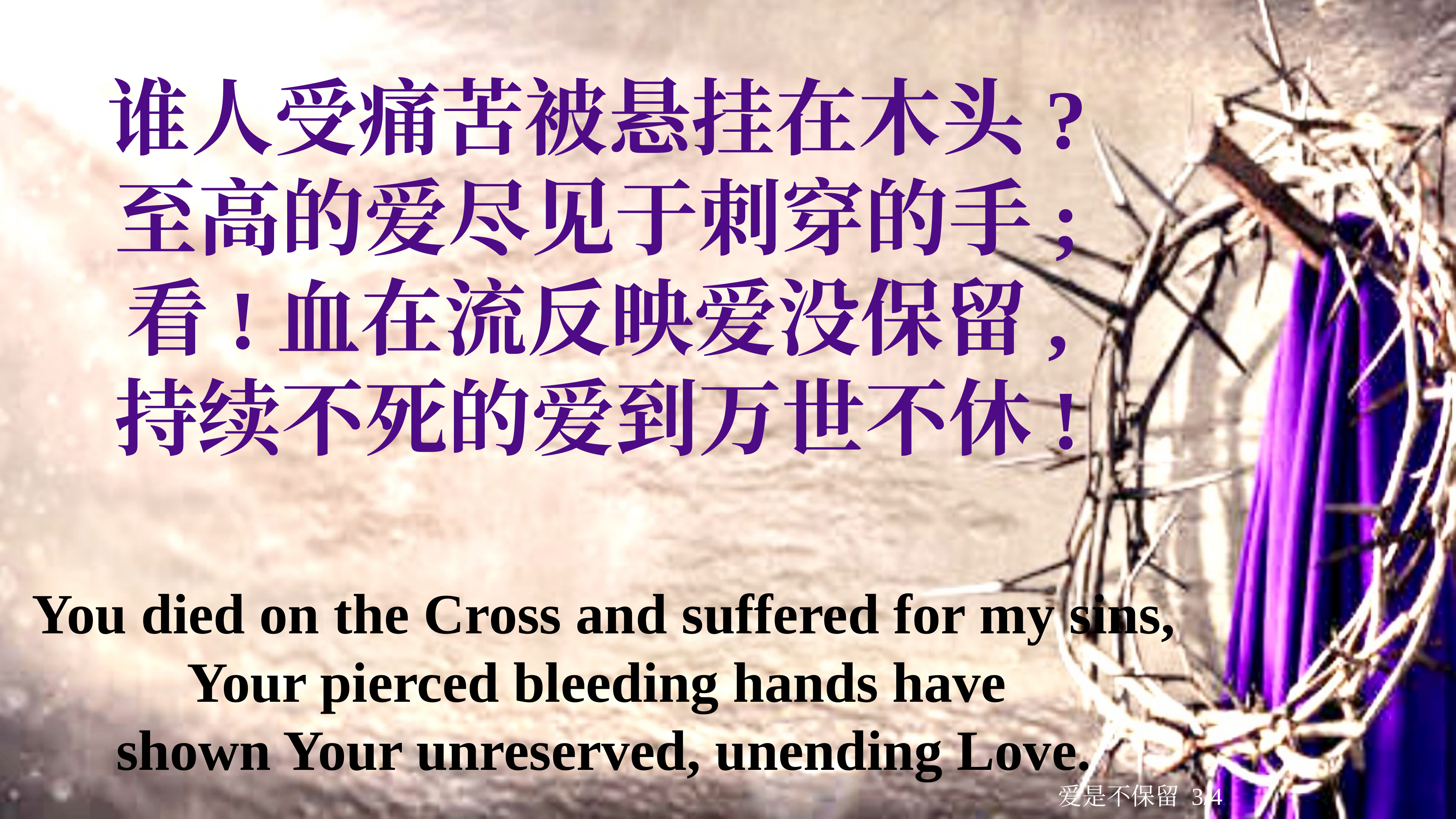

谁人受痛苦被悬挂在木头?
至高的爱尽见于刺穿的手;
看!血在流反映爱没保留,
持续不死的爱到万世不休!
You died on the Cross and suffered for my sins,
Your pierced bleeding hands have
shown Your unreserved, unending Love.
爱是不保留 3/4